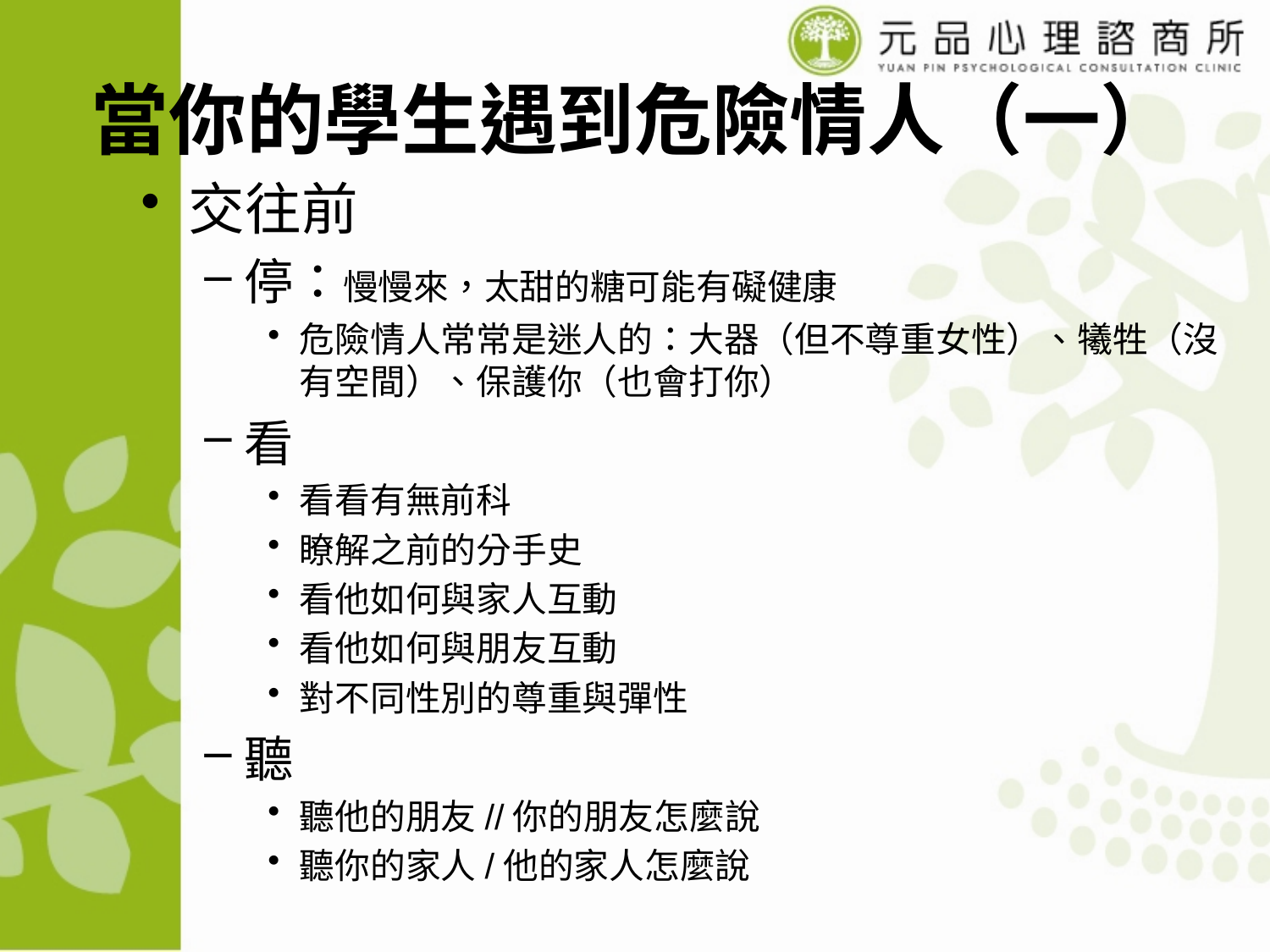

# 當你的學生遇到危險情人（一）
交往前
停：慢慢來，太甜的糖可能有礙健康
危險情人常常是迷人的：大器（但不尊重女性）、犧牲（沒有空間）、保護你（也會打你）
看
看看有無前科
瞭解之前的分手史
看他如何與家人互動
看他如何與朋友互動
對不同性別的尊重與彈性
聽
聽他的朋友//你的朋友怎麼說
聽你的家人/他的家人怎麼說